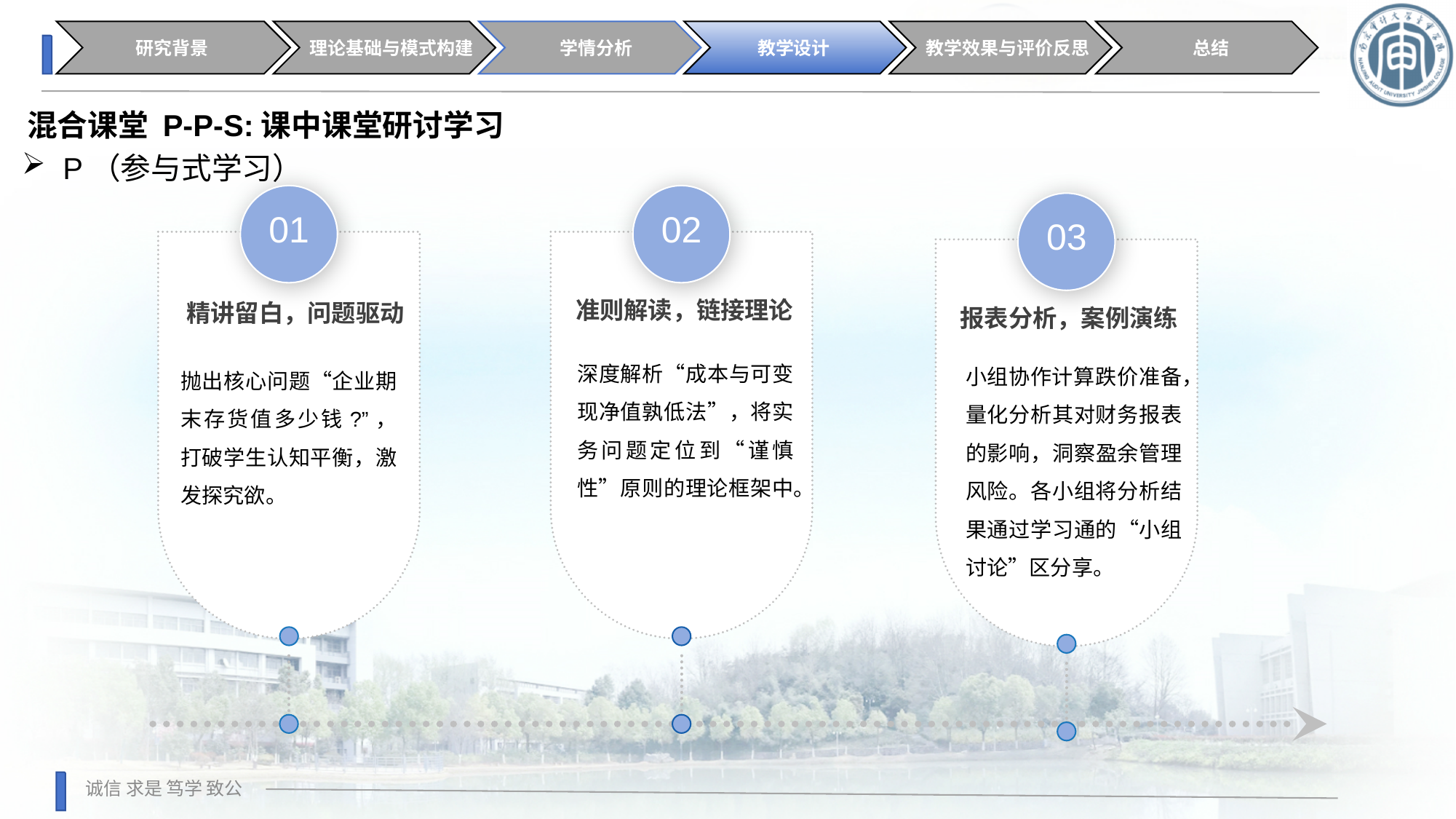

研究背景
理论基础与模式构建
学情分析
教学设计
教学效果与评价反思
总结
混合课堂 P-P-S:课中课堂研讨学习
P（参与式学习）

01

精讲留白，问题驱动
抛出核心问题“企业期末存货值多少钱?”，打破学生认知平衡，激发探究欲。

02

准则解读，链接理论
深度解析“成本与可变现净值孰低法”，将实务问题定位到“谨慎性”原则的理论框架中。

03

报表分析，案例演练

小组协作计算跌价准备，量化分析其对财务报表的影响，洞察盈余管理风险。各小组将分析结果通过学习通的“小组讨论”区分享。